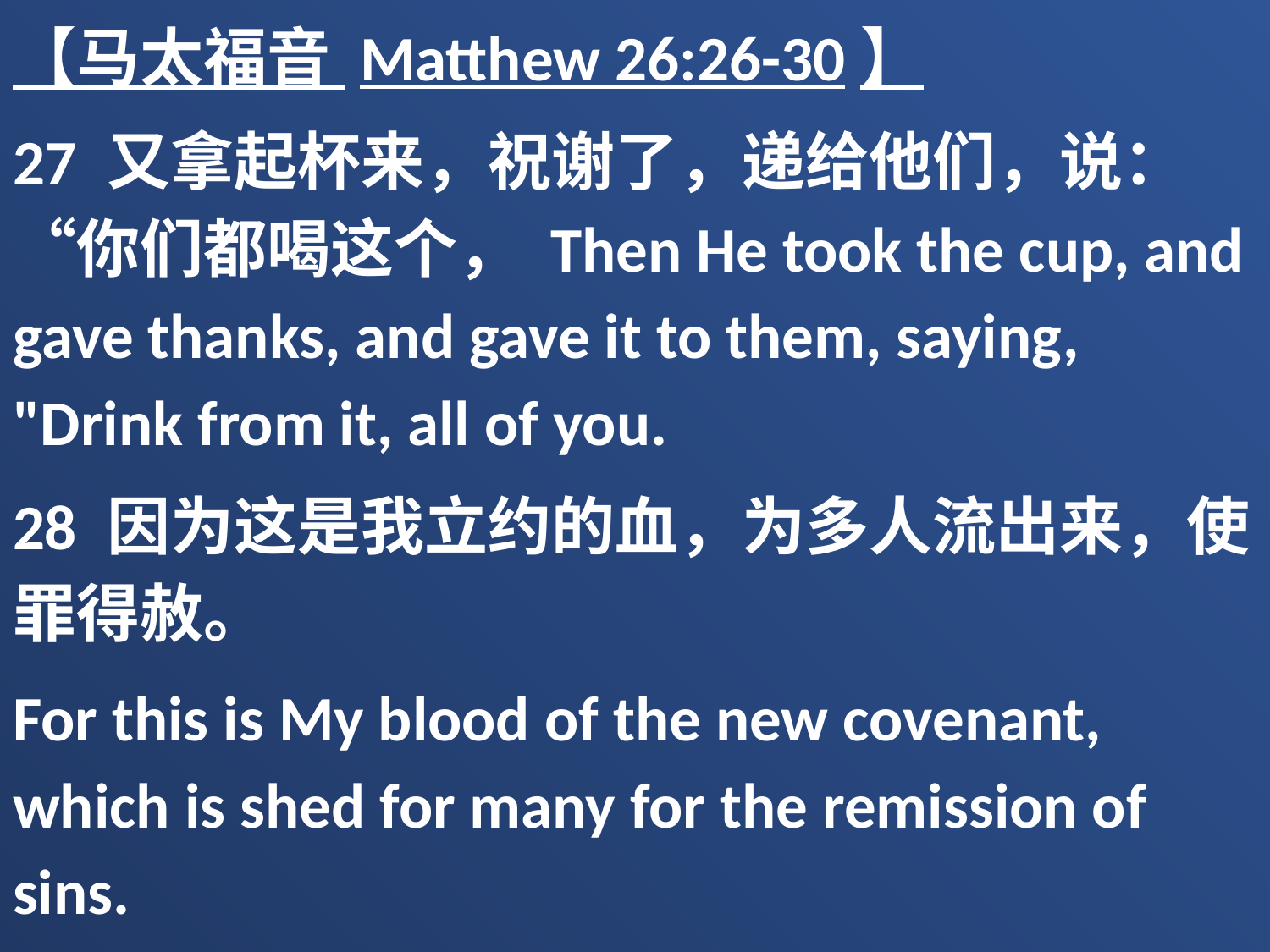

【马太福音 Matthew 26:26-30】
27 又拿起杯来，祝谢了，递给他们，说：“你们都喝这个， Then He took the cup, and gave thanks, and gave it to them, saying, "Drink from it, all of you.
28 因为这是我立约的血，为多人流出来，使罪得赦。
For this is My blood of the new covenant, which is shed for many for the remission of sins.